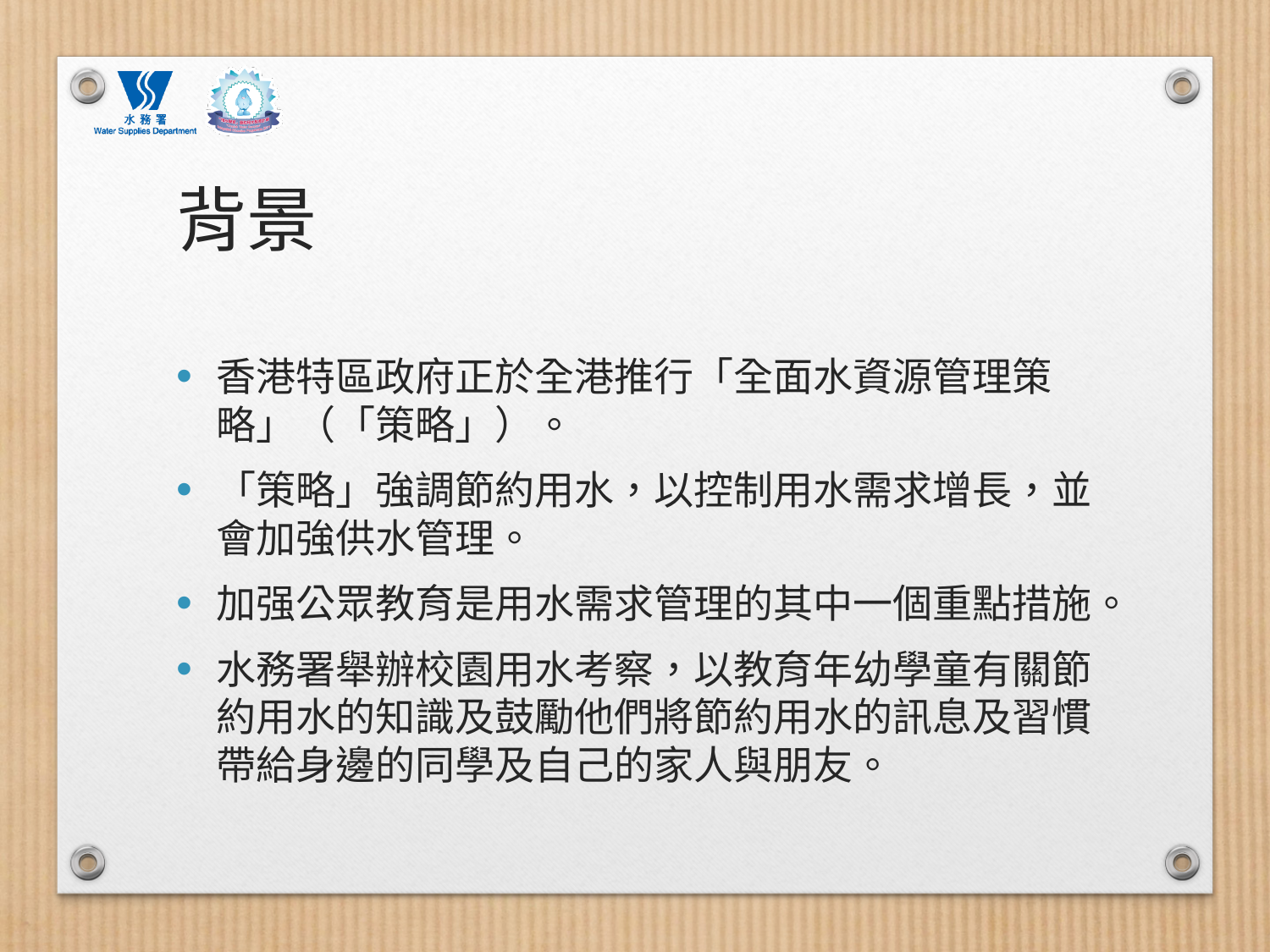

# 背景
香港特區政府正於全港推行「全面水資源管理策略」（「策略」）。
「策略」強調節約用水，以控制用水需求增長，並會加強供水管理。
加强公眾教育是用水需求管理的其中一個重點措施。
水務署舉辦校園用水考察，以教育年幼學童有關節約用水的知識及鼓勵他們將節約用水的訊息及習慣帶給身邊的同學及自己的家人與朋友。